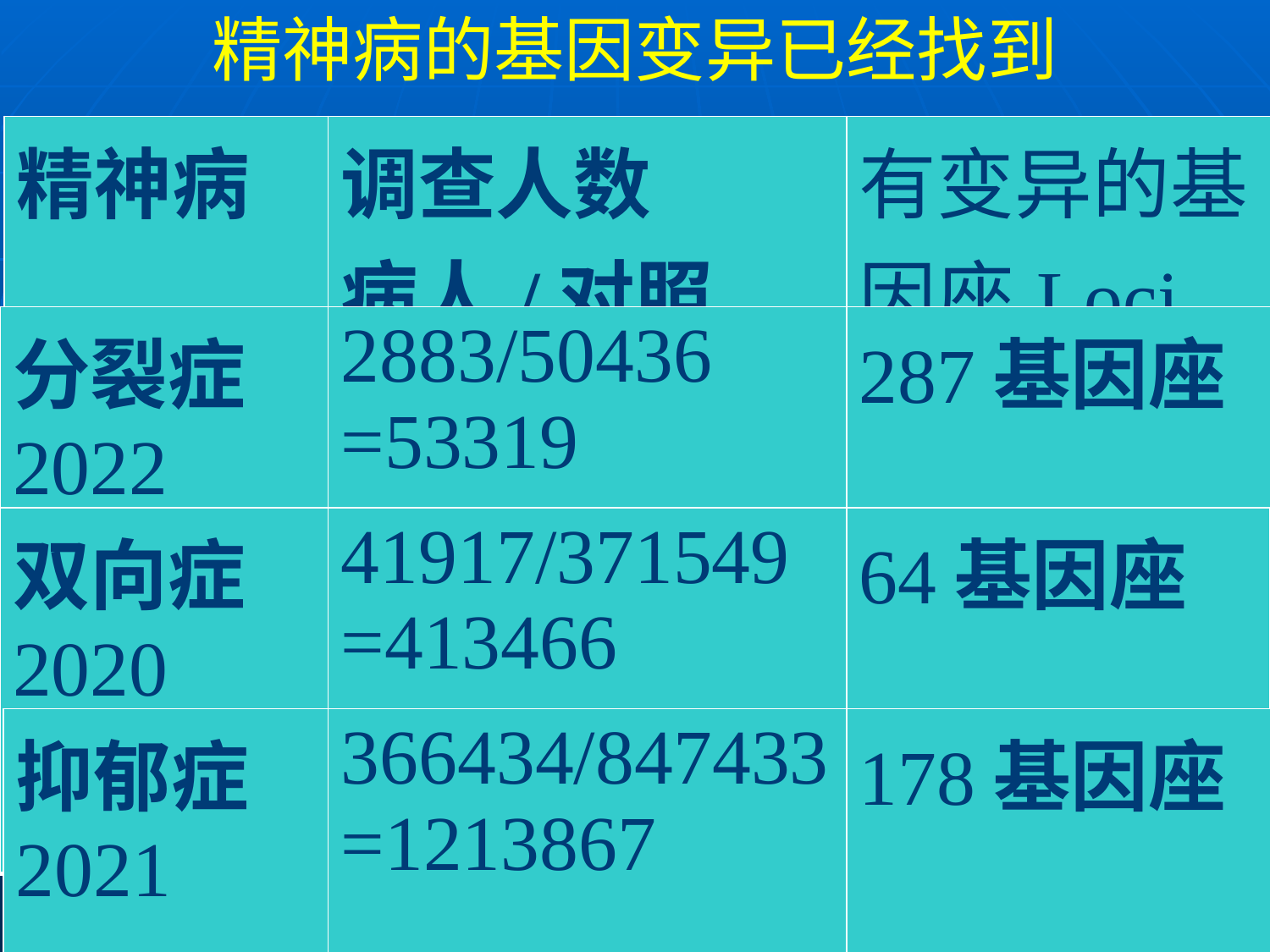

精神病的基因变异已经找到

| 精神病 | 调查人数 病人/对照 | 有变异的基因座Loci |
| --- | --- | --- |
|  |  |  |
| 分裂症2022 | 2883/50436 =53319 | 287基因座 |
| --- | --- | --- |
| 双向症 2020 | 41917/371549 =413466 | 64基因座 |
| --- | --- | --- |
| 抑郁症 2021 | 366434/847433 =1213867 | 178基因座 |
| --- | --- | --- |